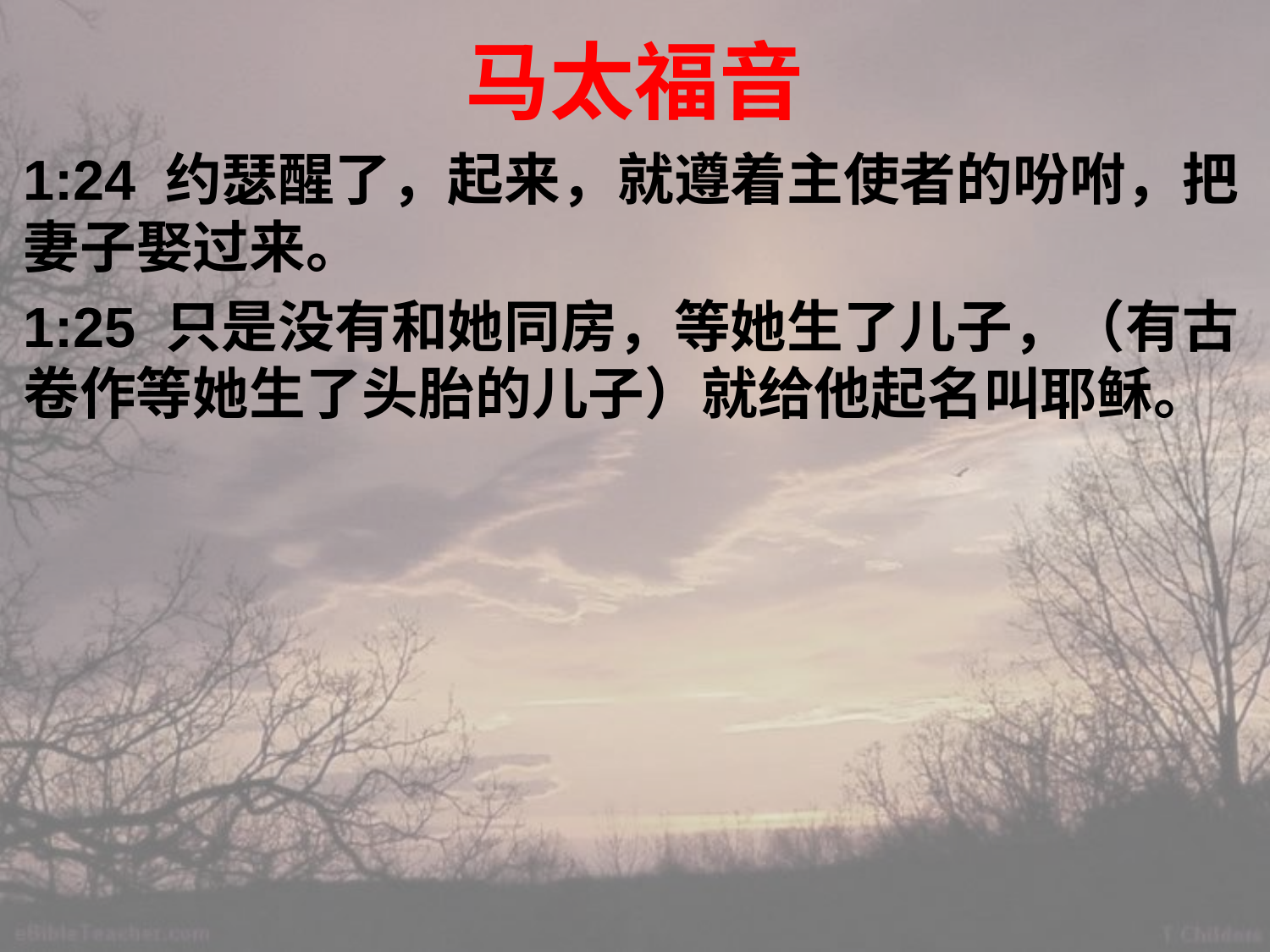

# 马太福音
1:24 约瑟醒了，起来，就遵着主使者的吩咐，把妻子娶过来。
1:25 只是没有和她同房，等她生了儿子，（有古卷作等她生了头胎的儿子）就给他起名叫耶稣。